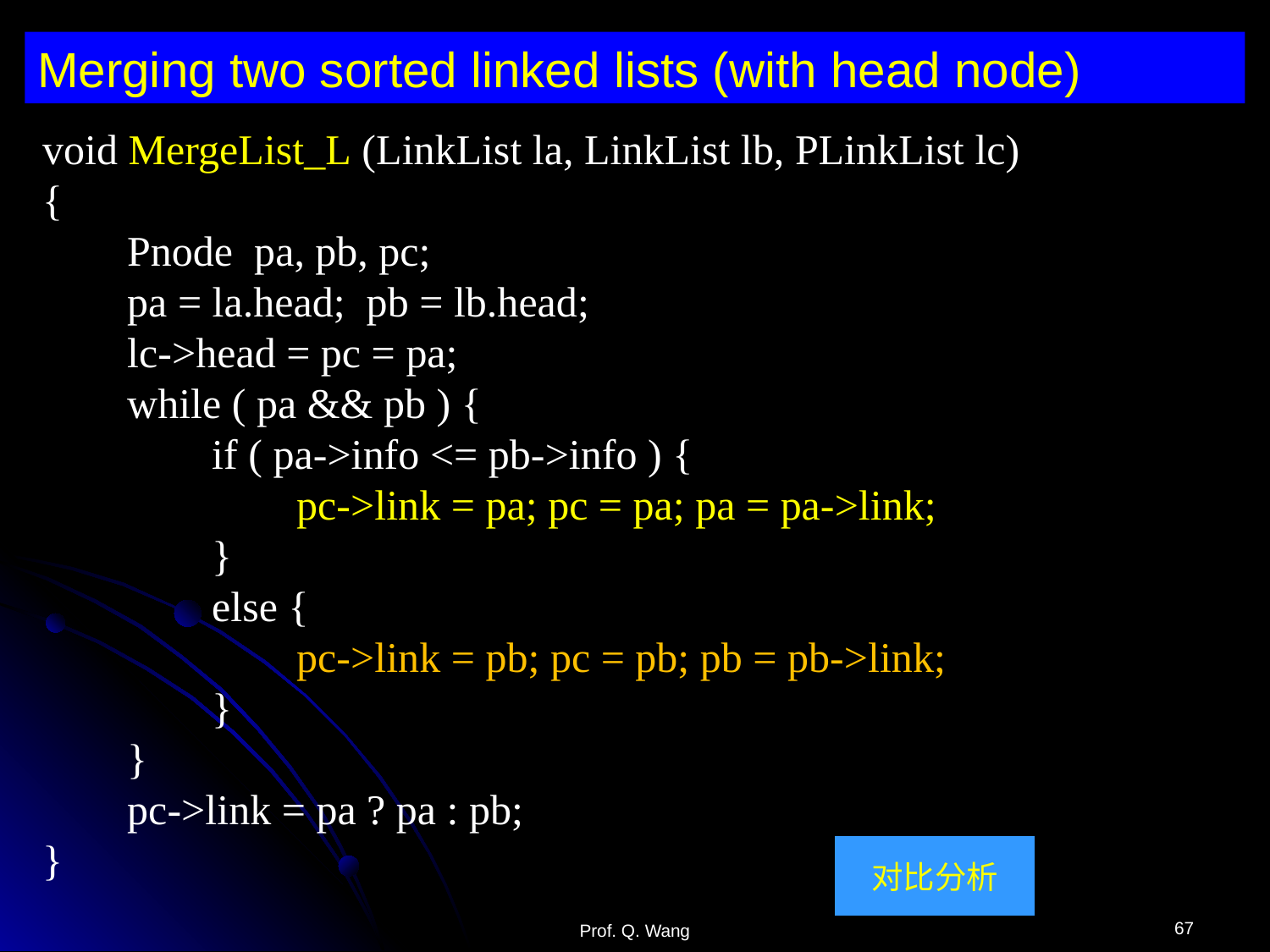

Merging two sorted linked lists (with head node)
void MergeList_L (LinkList la, LinkList lb, PLinkList lc)
{
        Pnode  pa, pb, pc;
        pa = la.head;  pb = lb.head;
        lc->head = pc = pa;
        while ( pa && pb ) {
                if ( pa->info <= pb->info ) {
                        pc->link = pa; pc = pa; pa = pa->link;
                }
                else {
                        pc->link = pb; pc = pb; pb = pb->link;
                }
        }
        pc->link = pa ? pa : pb;
}
对比分析

67

Prof. Q. Wang